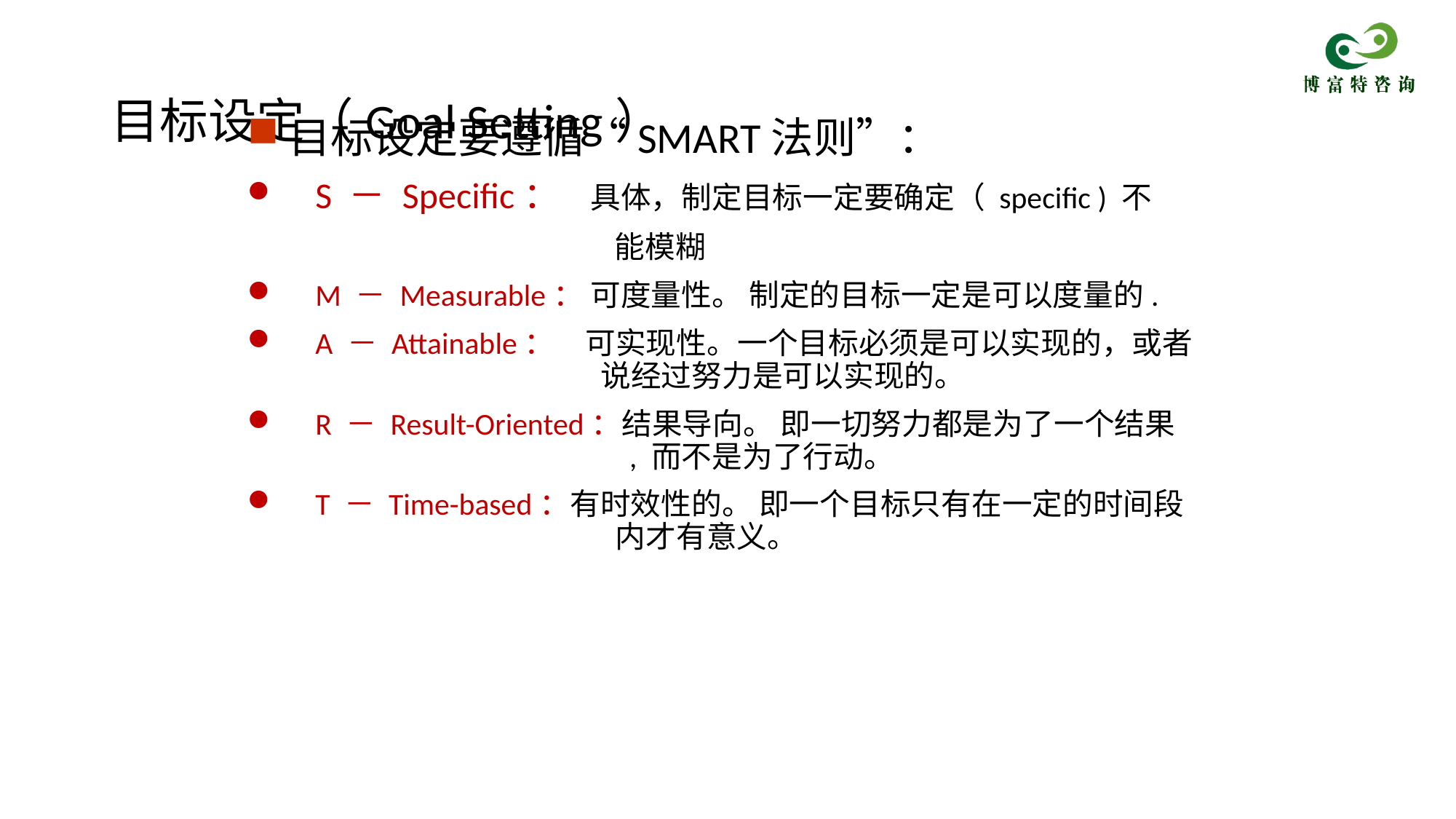

# 目标设定（Goal Setting）
目标设定要遵循“SMART法则”：
　S － Specific：　具体，制定目标一定要确定（ specific ) 不
			                 能模糊
　M － Measurable： 可度量性。 制定的目标一定是可以度量的.
　A － Attainable：　可实现性。一个目标必须是可以实现的，或者		                说经过努力是可以实现的。
　R － Result-Oriented：结果导向。 即一切努力都是为了一个结果			   , 而不是为了行动。
　T － Time-based：有时效性的。 即一个目标只有在一定的时间段			  内才有意义。